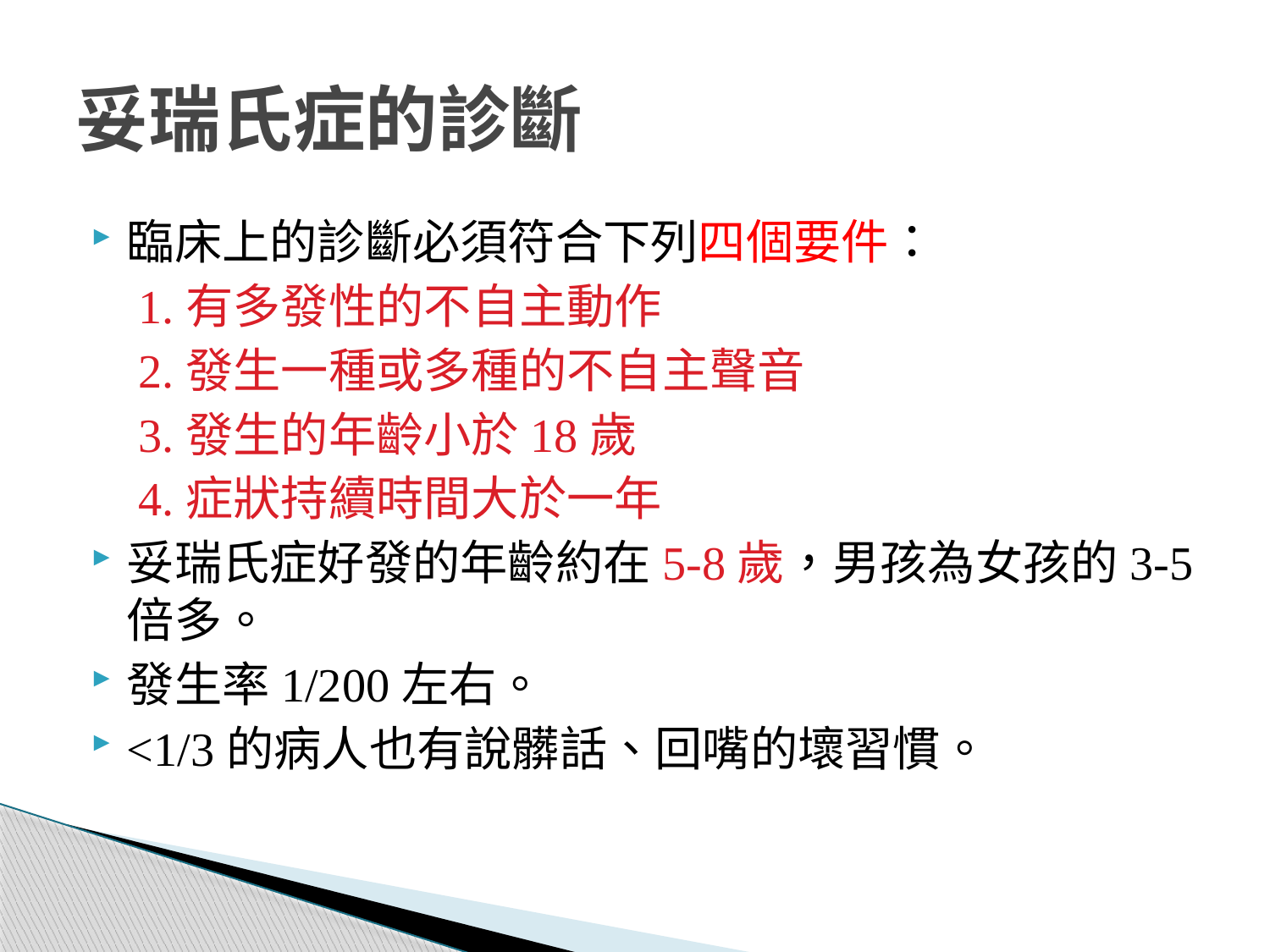

# 妥瑞氏症的診斷
臨床上的診斷必須符合下列四個要件：
    1.有多發性的不自主動作
    2.發生一種或多種的不自主聲音
    3.發生的年齡小於18歲
    4.症狀持續時間大於一年
妥瑞氏症好發的年齡約在5-8歲，男孩為女孩的3-5倍多。
發生率1/200左右。
<1/3的病人也有說髒話、回嘴的壞習慣。